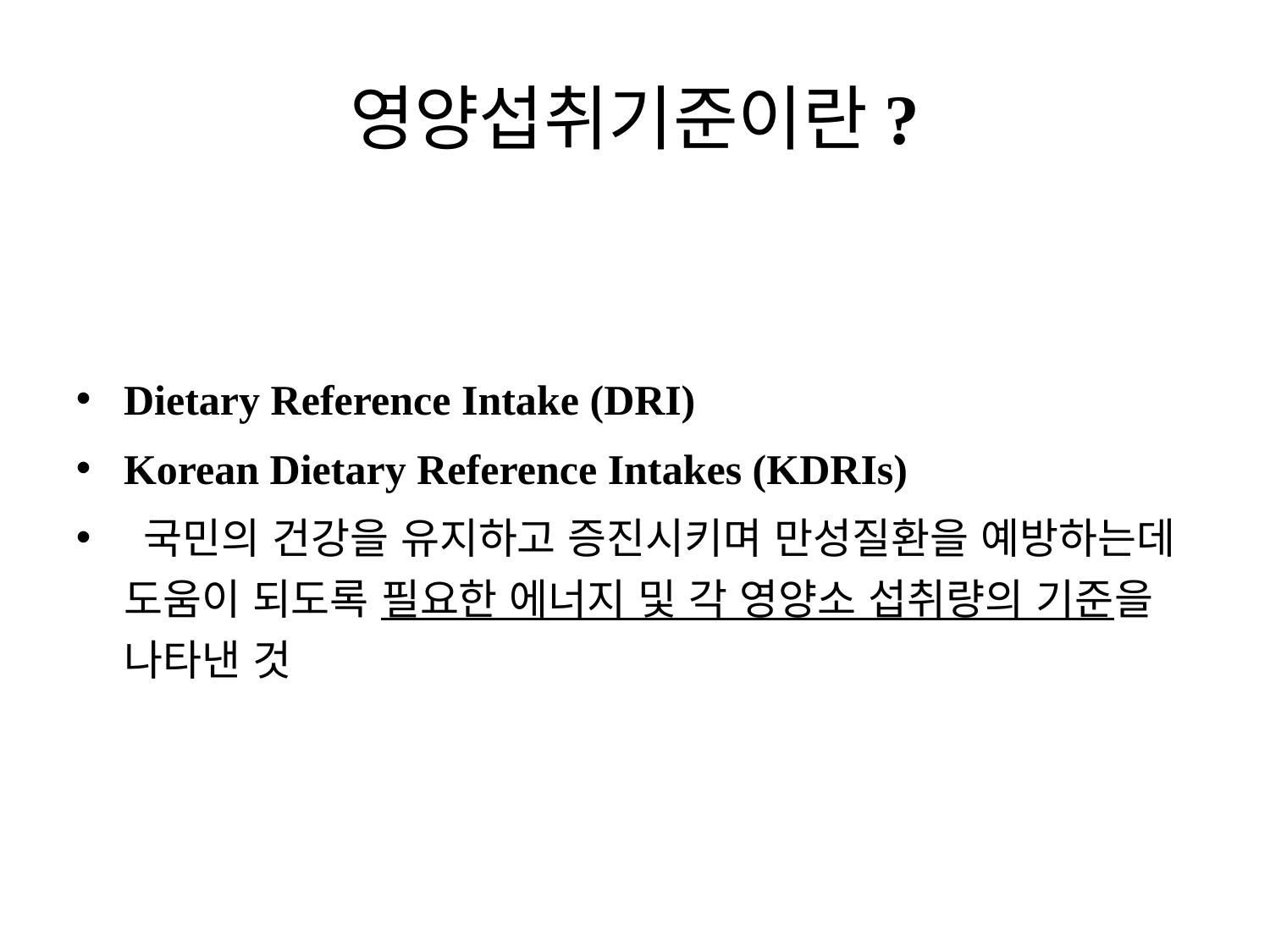

영양섭취기준이란?
Dietary Reference Intake (DRI)
Korean Dietary Reference Intakes (KDRIs)
 국민의 건강을 유지하고 증진시키며 만성질환을 예방하는데 도움이 되도록 필요한 에너지 및 각 영양소 섭취량의 기준을 나타낸 것